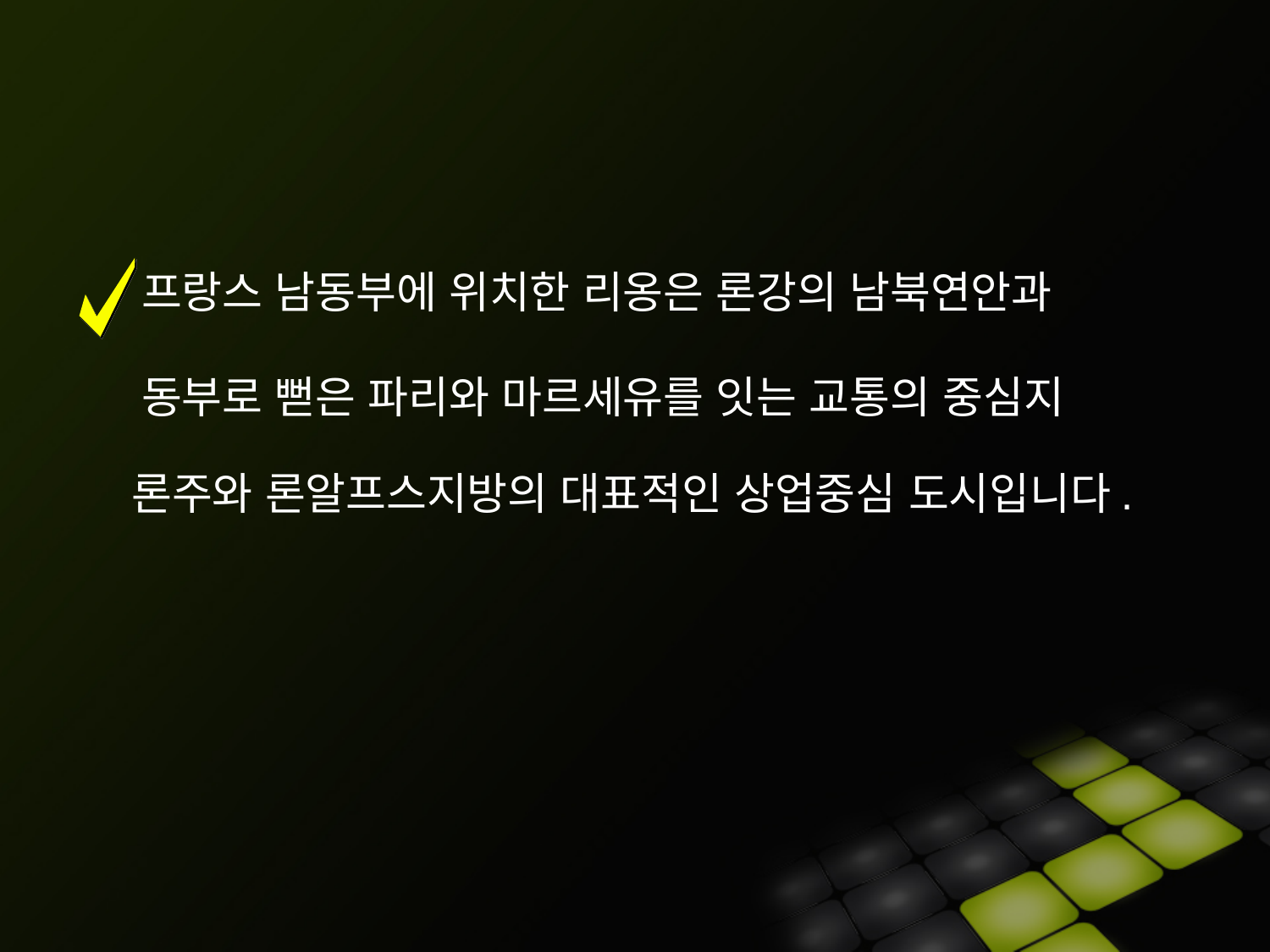

프랑스 남동부에 위치한 리옹은 론강의 남북연안과

동부로 뻗은 파리와 마르세유를 잇는 교통의 중심지
론주와 론알프스지방의 대표적인 상업중심 도시입니다.